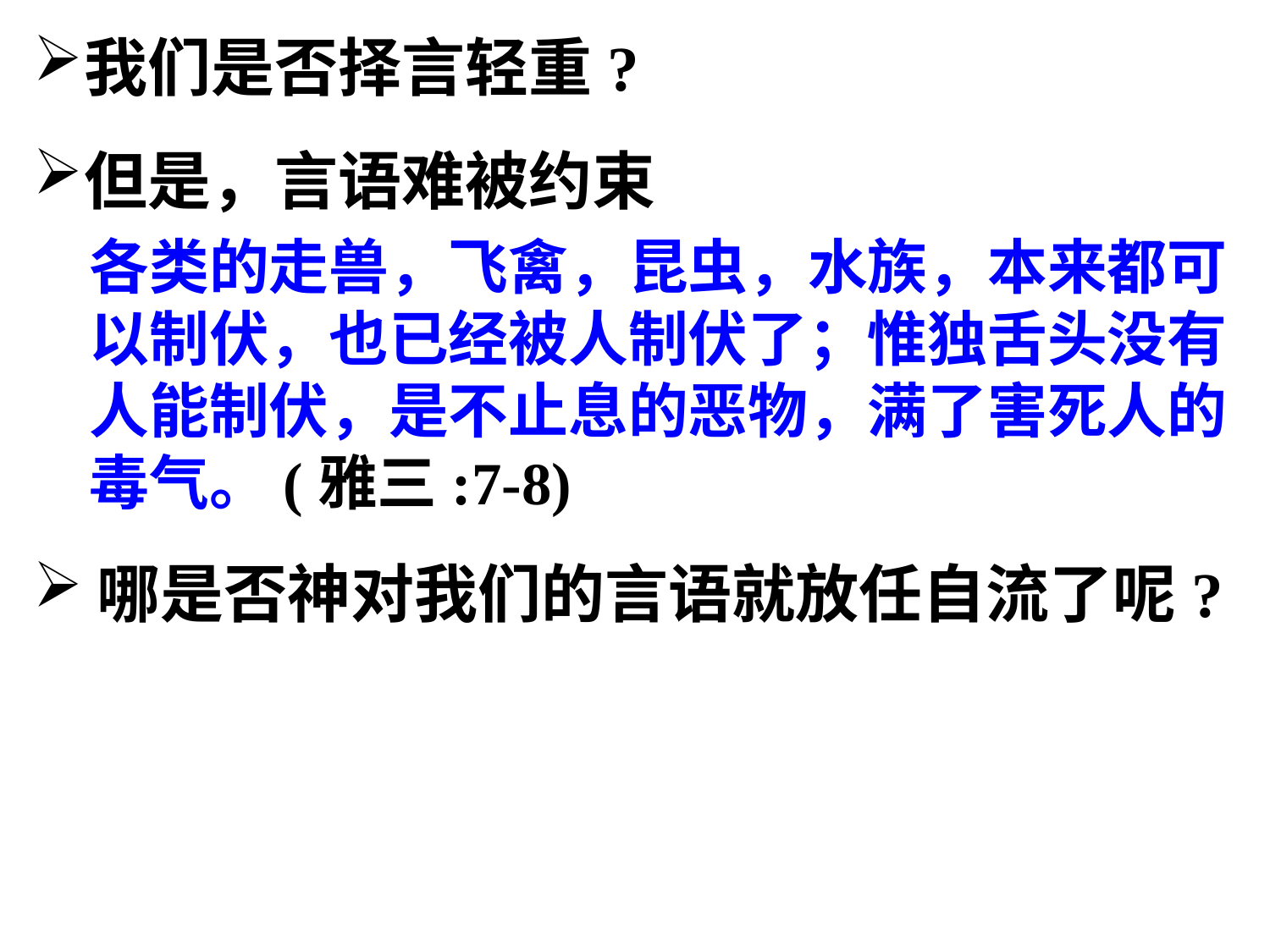

我们是否择言轻重?

但是，言语难被约束
各类的走兽，飞禽，昆虫，水族，本来都可以制伏，也已经被人制伏了；惟独舌头没有人能制伏，是不止息的恶物，满了害死人的毒气。(雅三:7-8)

哪是否神对我们的言语就放任自流了呢?